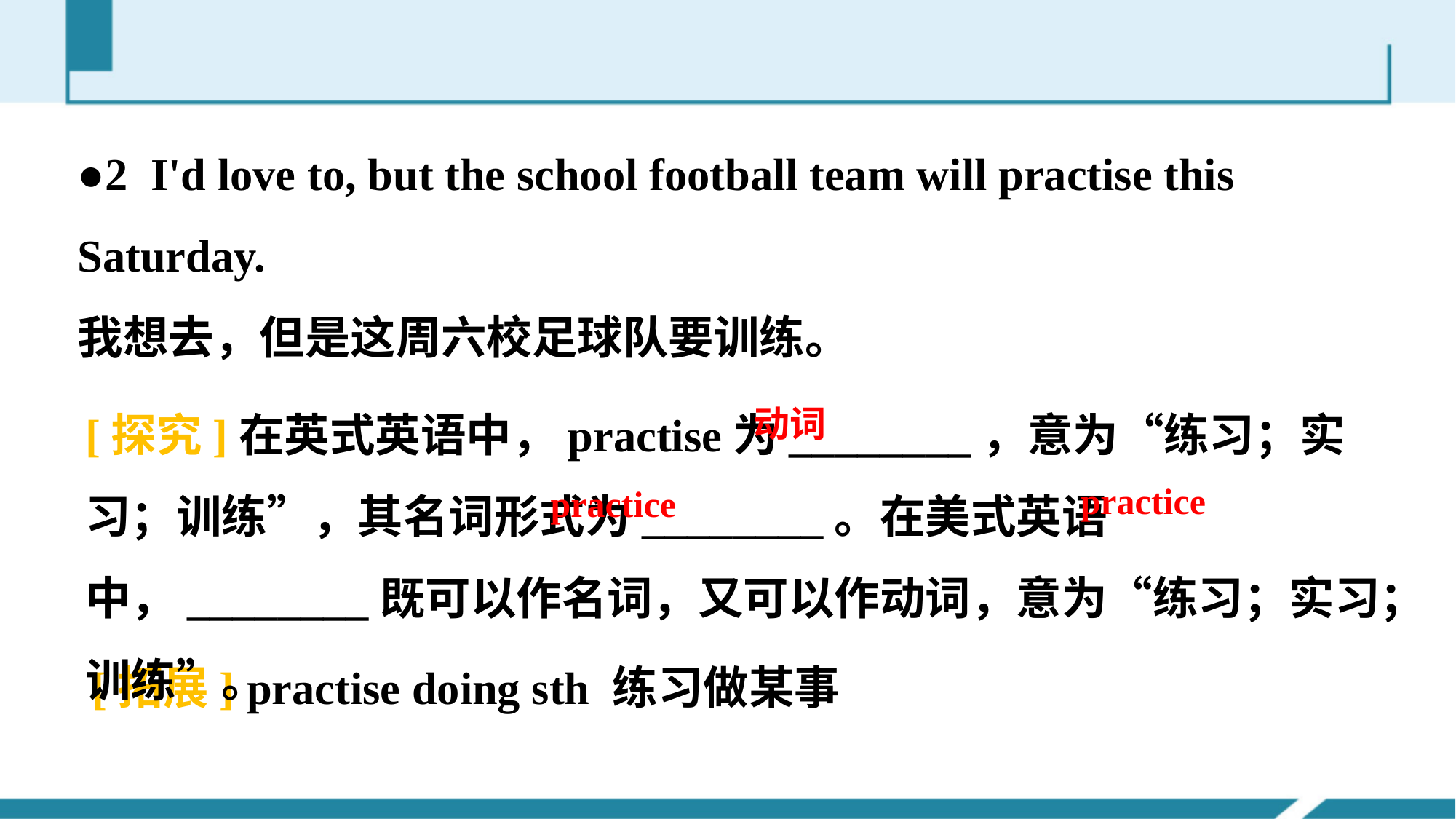

●2  I'd love to, but the school football team will practise this Saturday.
我想去，但是这周六校足球队要训练。
[探究]在英式英语中，practise为________，意为“练习；实习；训练”，其名词形式为________。在美式英语中，________既可以作名词，又可以作动词，意为“练习；实习；训练”。
动词
practice
practice
[拓展] practise doing sth 练习做某事